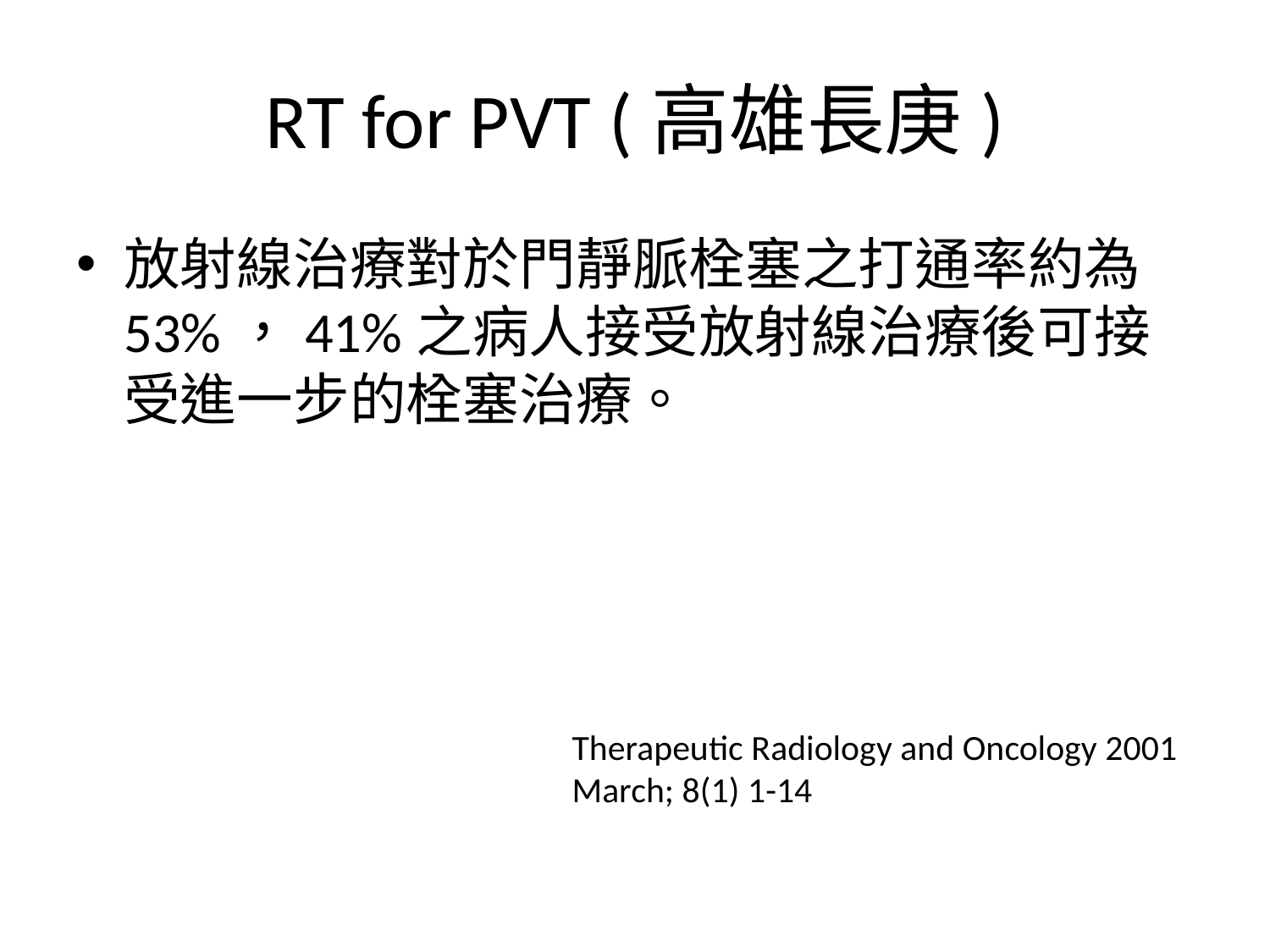

# RT for PVT (高雄長庚)
放射線治療對於門靜脈栓塞之打通率約為53%，41%之病人接受放射線治療後可接受進一步的栓塞治療。
Therapeutic Radiology and Oncology 2001 March; 8(1) 1-14